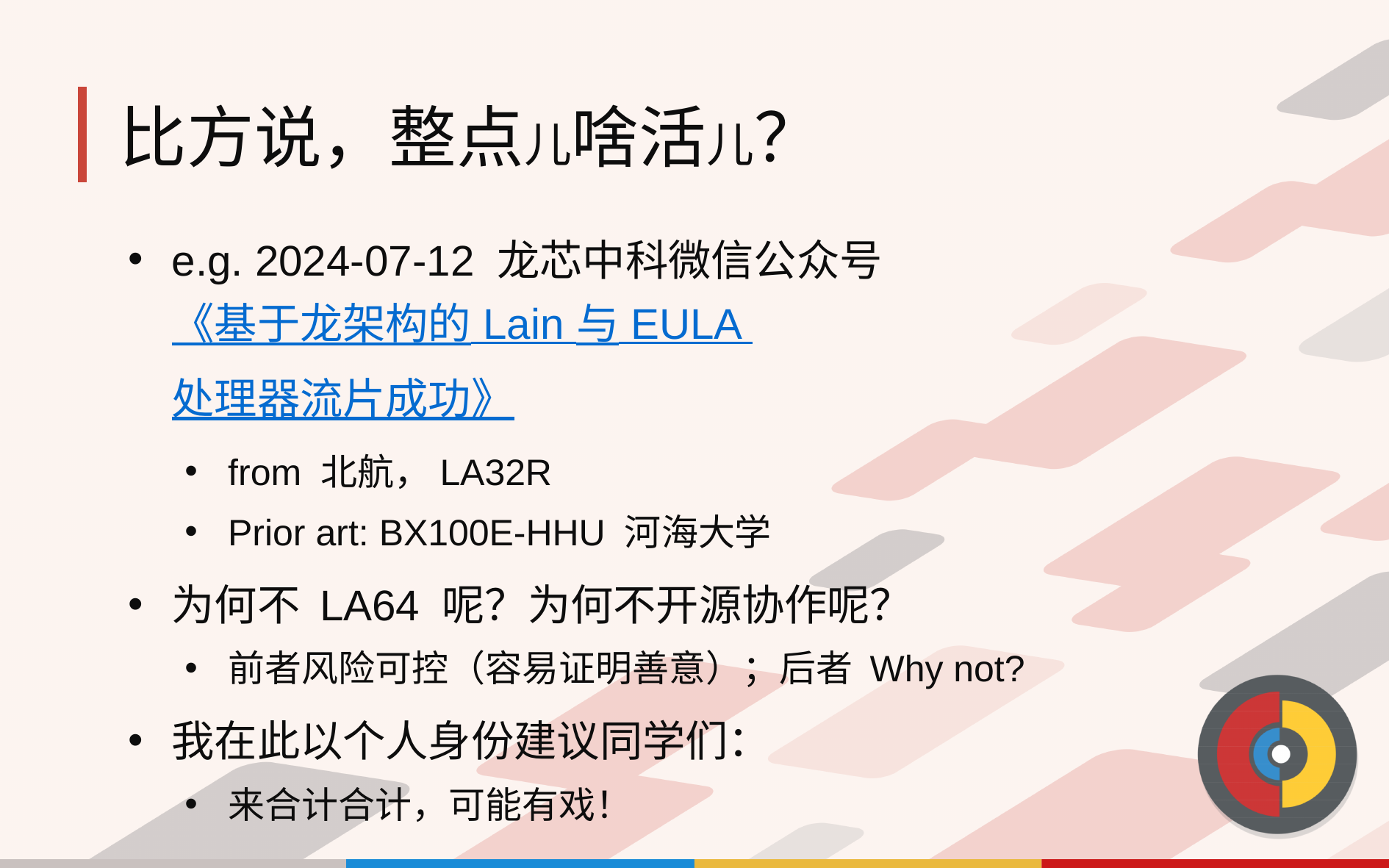

# 比方说，整点儿啥活儿？
e.g. 2024-07-12 龙芯中科微信公众号
《基于龙架构的 Lain 与 EULA 处理器流片成功》
from 北航，LA32R
Prior art: BX100E-HHU 河海大学
为何不 LA64 呢？为何不开源协作呢？
前者风险可控（容易证明善意）；后者 Why not?
我在此以个人身份建议同学们：
来合计合计，可能有戏！